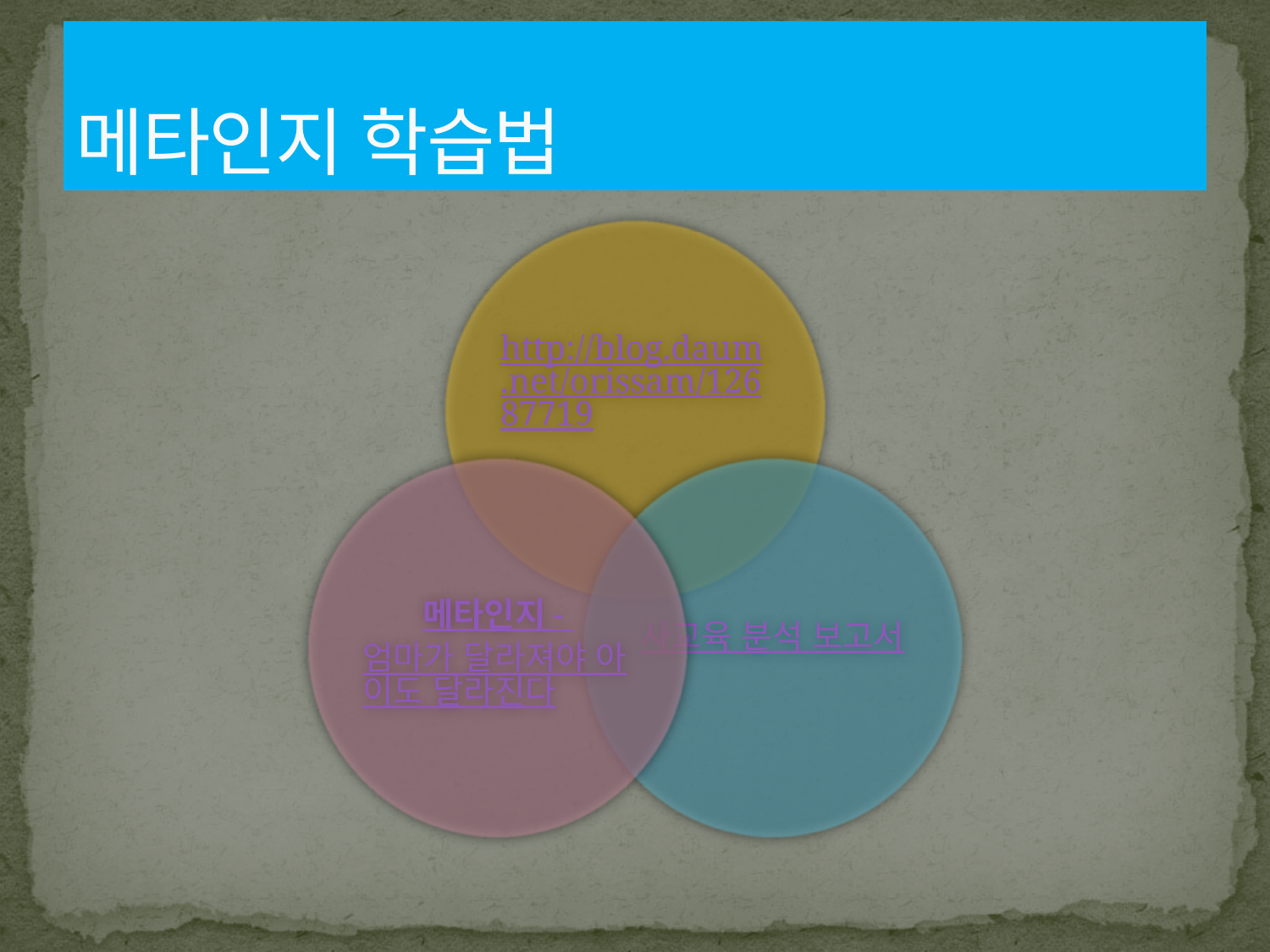

# 메타인지 학습법
http://blog.daum.net/orissam/12687719

사교육 분석 보고서

메타인지 - 엄마가 달라져야 아이도 달라진다